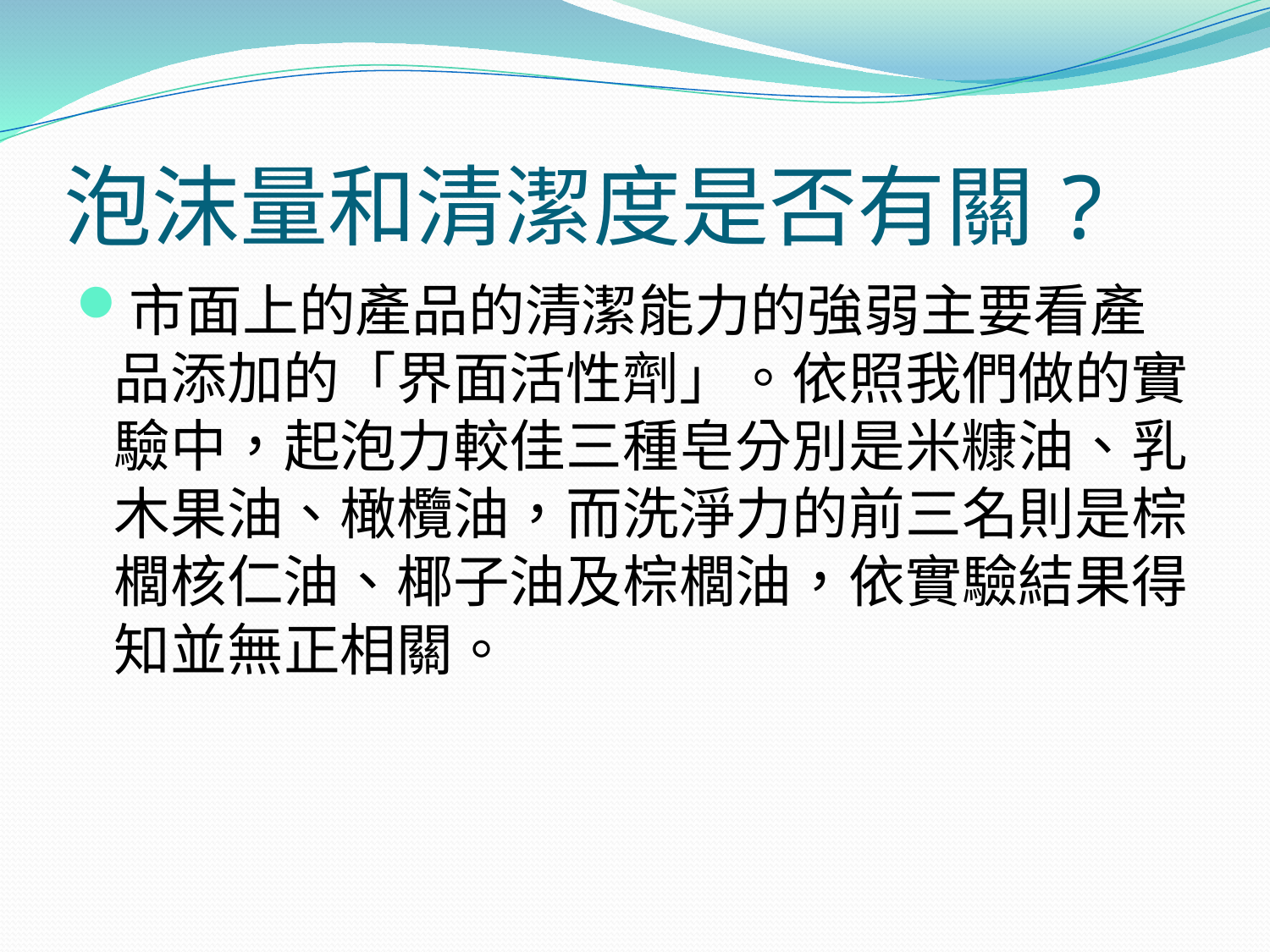

# 泡沫量和清潔度是否有關?
市面上的產品的清潔能力的強弱主要看產品添加的「界面活性劑」。依照我們做的實驗中，起泡力較佳三種皂分別是米糠油、乳木果油、橄欖油，而洗淨力的前三名則是棕櫚核仁油、椰子油及棕櫚油，依實驗結果得知並無正相關。